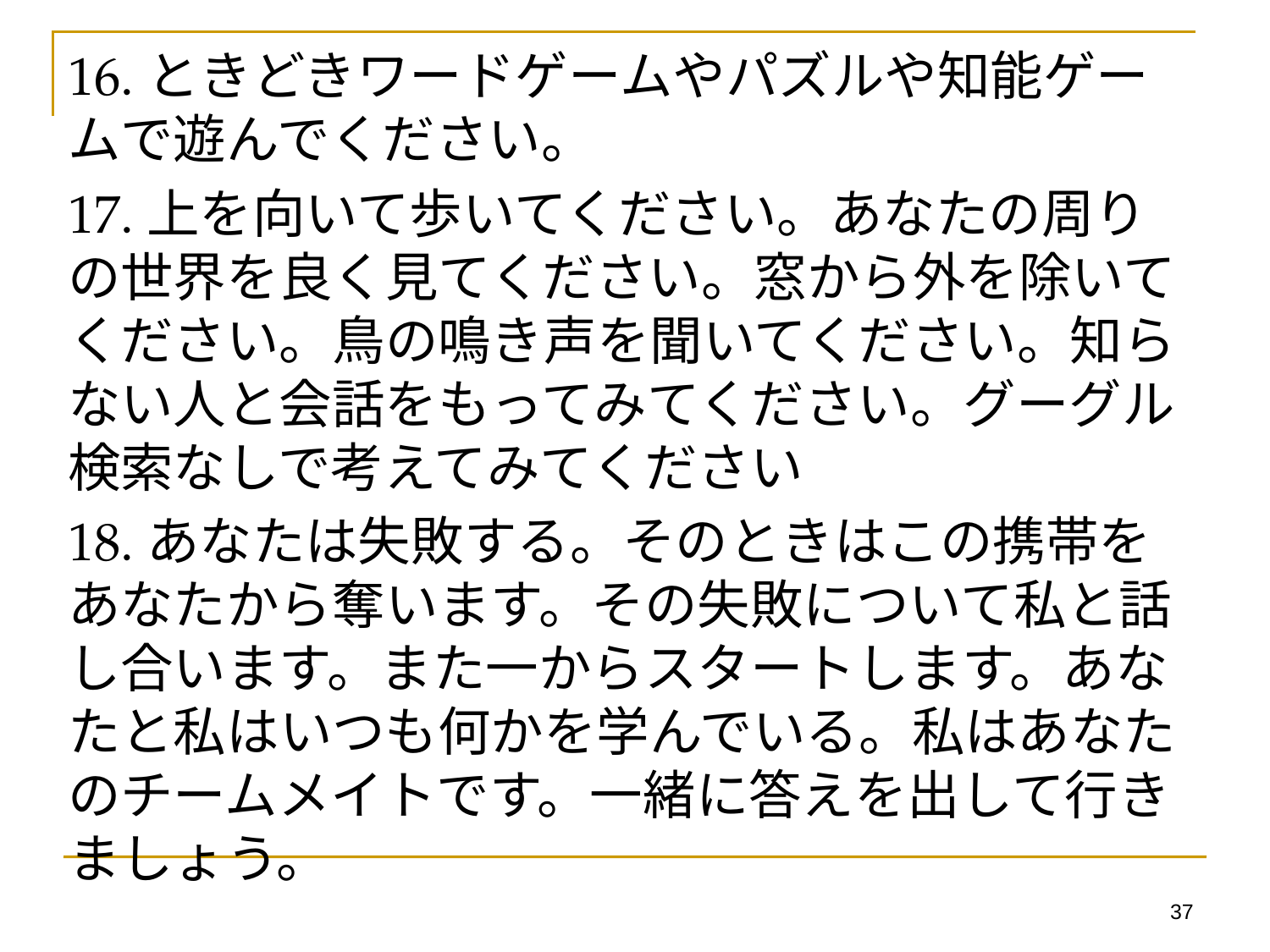

16.ときどきワードゲームやパズルや知能ゲームで遊んでください。
17.上を向いて歩いてください。あなたの周りの世界を良く見てください。窓から外を除いてください。鳥の鳴き声を聞いてください。知らない人と会話をもってみてください。グーグル検索なしで考えてみてください
18.あなたは失敗する。そのときはこの携帯をあなたから奪います。その失敗について私と話し合います。また一からスタートします。あなたと私はいつも何かを学んでいる。私はあなたのチームメイトです。一緒に答えを出して行きましょう。
37